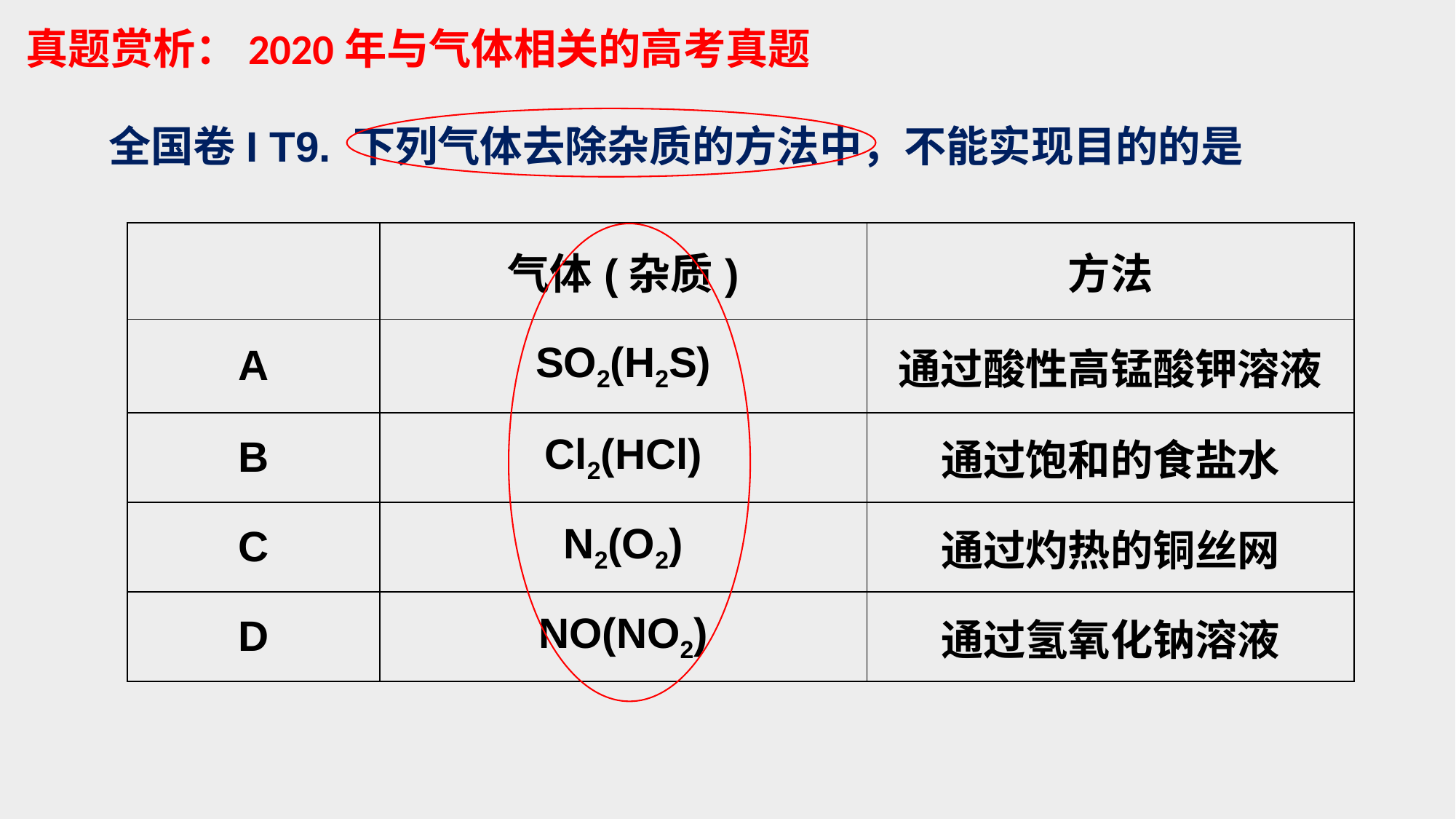

真题赏析：2020年与气体相关的高考真题

全国卷I T9. 下列气体去除杂质的方法中，不能实现目的的是
|  | 气体(杂质) | 方法 |
| --- | --- | --- |
| A | SO2(H2S) | 通过酸性高锰酸钾溶液 |
| B | Cl2(HCl) | 通过饱和的食盐水 |
| C | N2(O2) | 通过灼热的铜丝网 |
| D | NO(NO2) | 通过氢氧化钠溶液 |